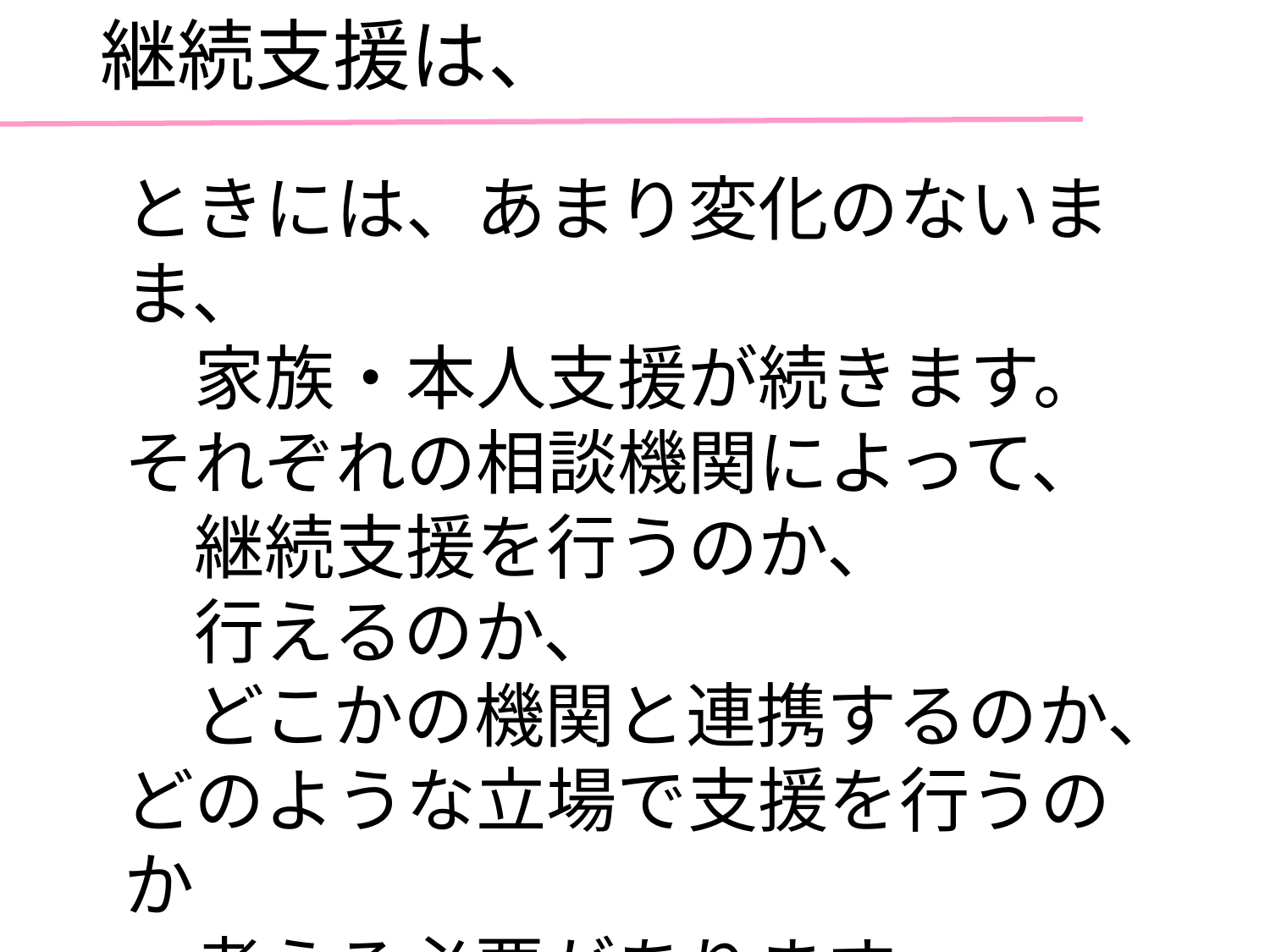

# 継続支援は、
ときには、あまり変化のないまま、
　家族・本人支援が続きます。
それぞれの相談機関によって、
　継続支援を行うのか、
　行えるのか、
　どこかの機関と連携するのか、
どのような立場で支援を行うのか
　考える必要があります。